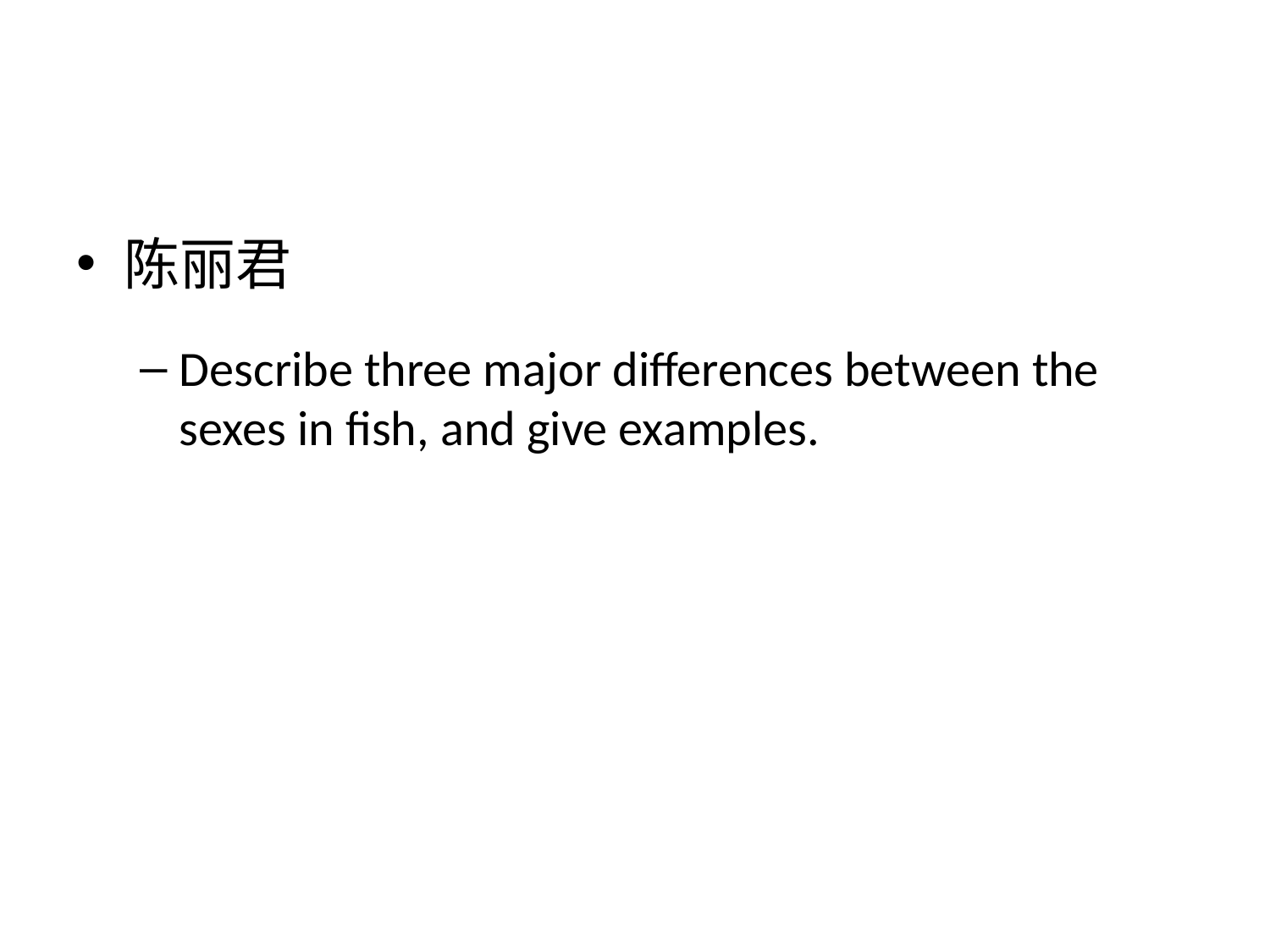

陈丽君
Describe three major differences between the sexes in fish, and give examples.